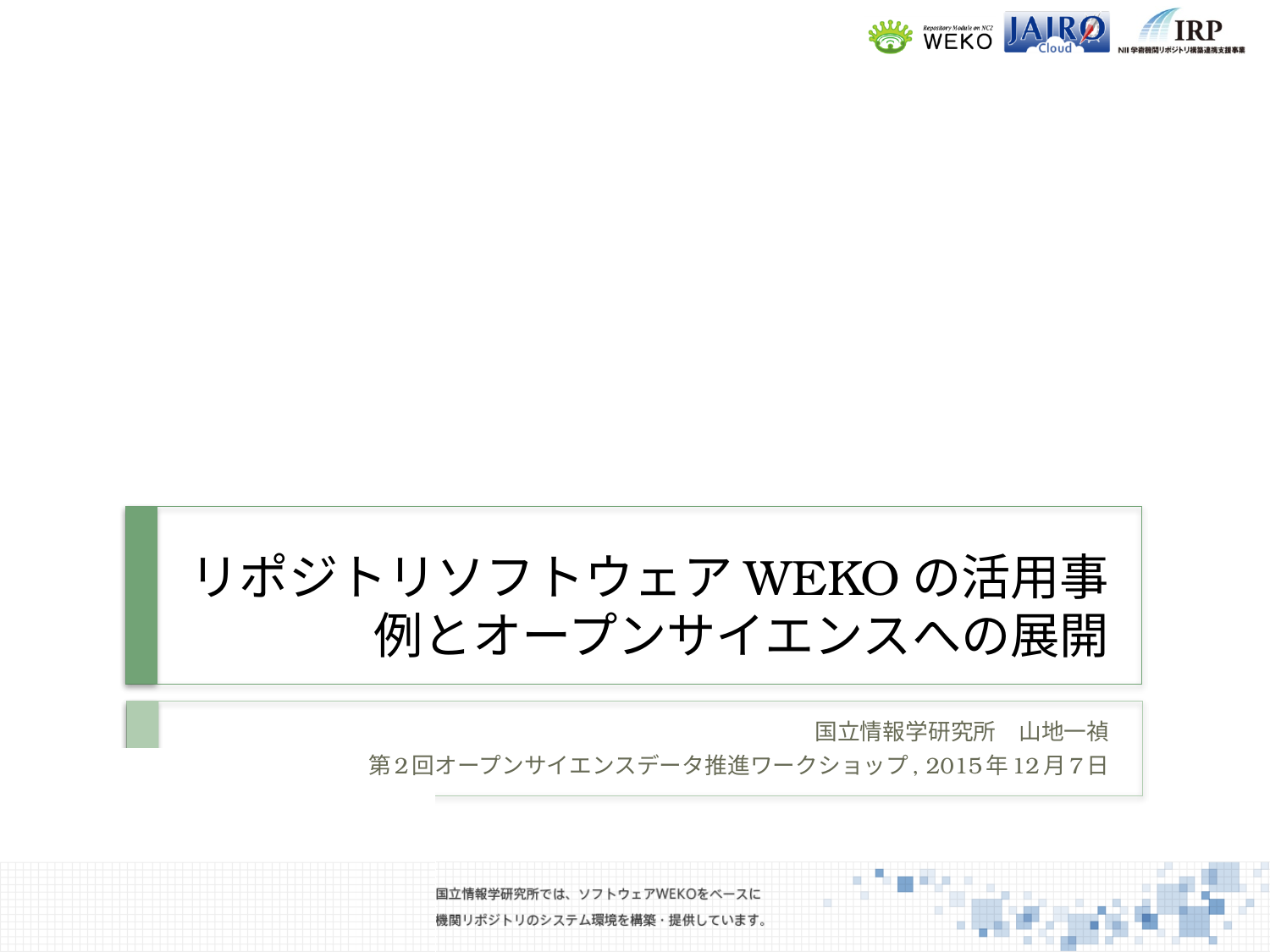

# リポジトリソフトウェアWEKOの活用事例とオープンサイエンスへの展開
国立情報学研究所　山地一禎
第2回オープンサイエンスデータ推進ワークショップ, 2015年12月7日